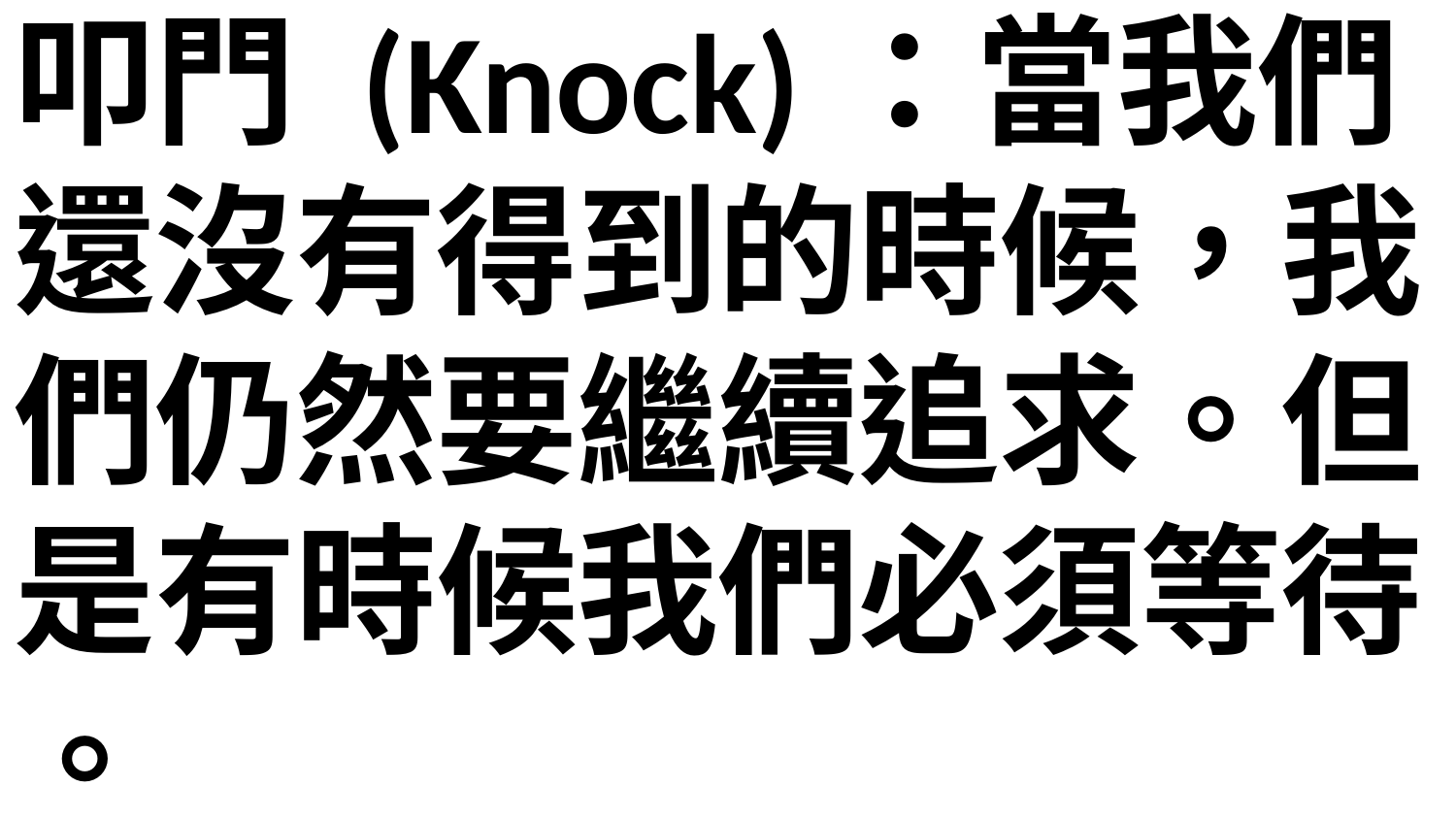

叩門 (Knock)：當我們還沒有得到的時候，我們仍然要繼續追求。但是有時候我們必須等待
。